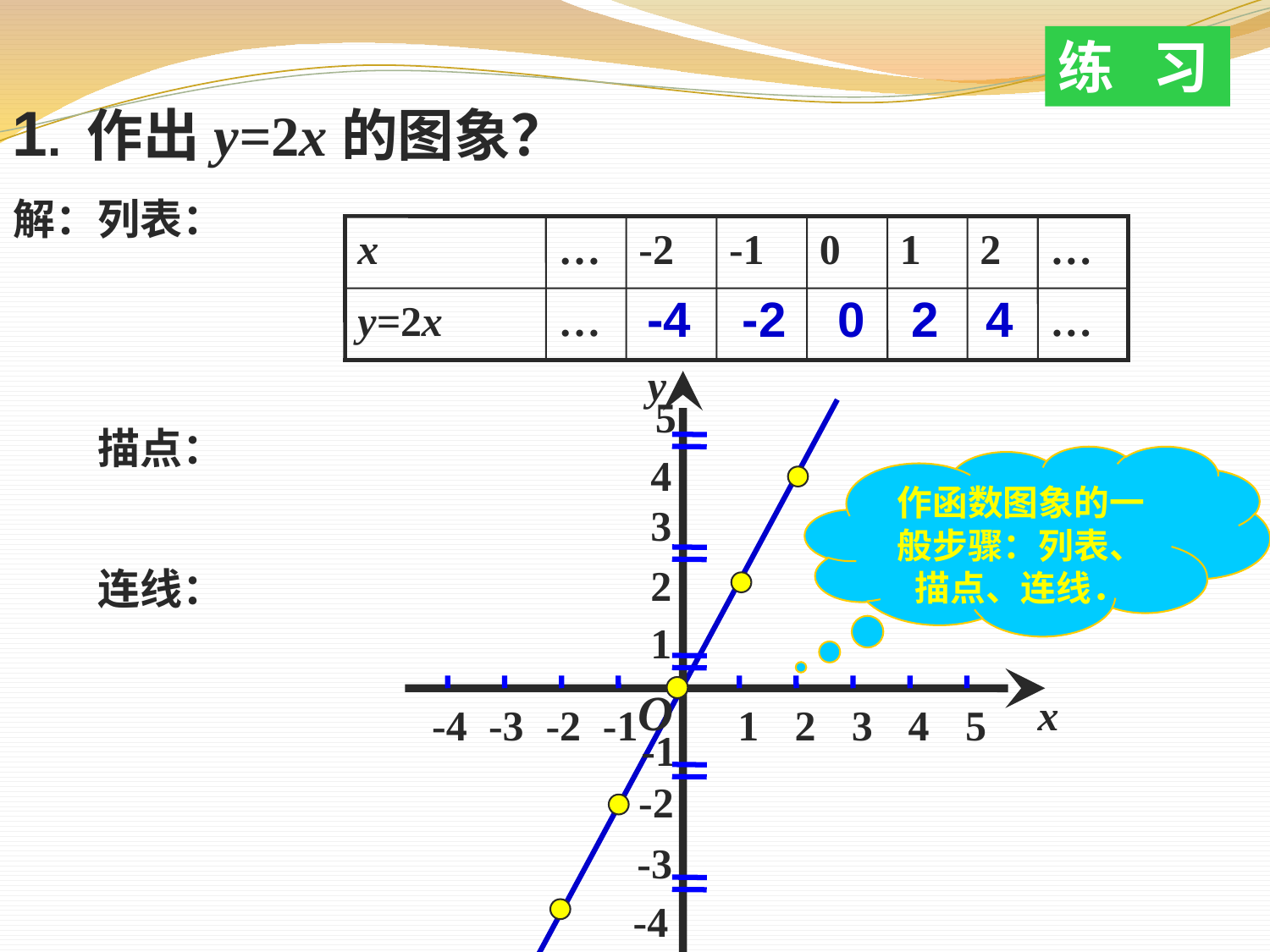

练   习
1. 作出y=2x的图象？
解：列表：
x

…

-2

-1

0

1

2

…

y=2x

…

…

-4
-2
0
2
4
y

5

4
3
2
1

-4
-3
-2
1
2
3
4
5
-1
-1
-2
-3
-4
O
x

描点：
作函数图象的一般步骤：列表、描点、连线．

连线：